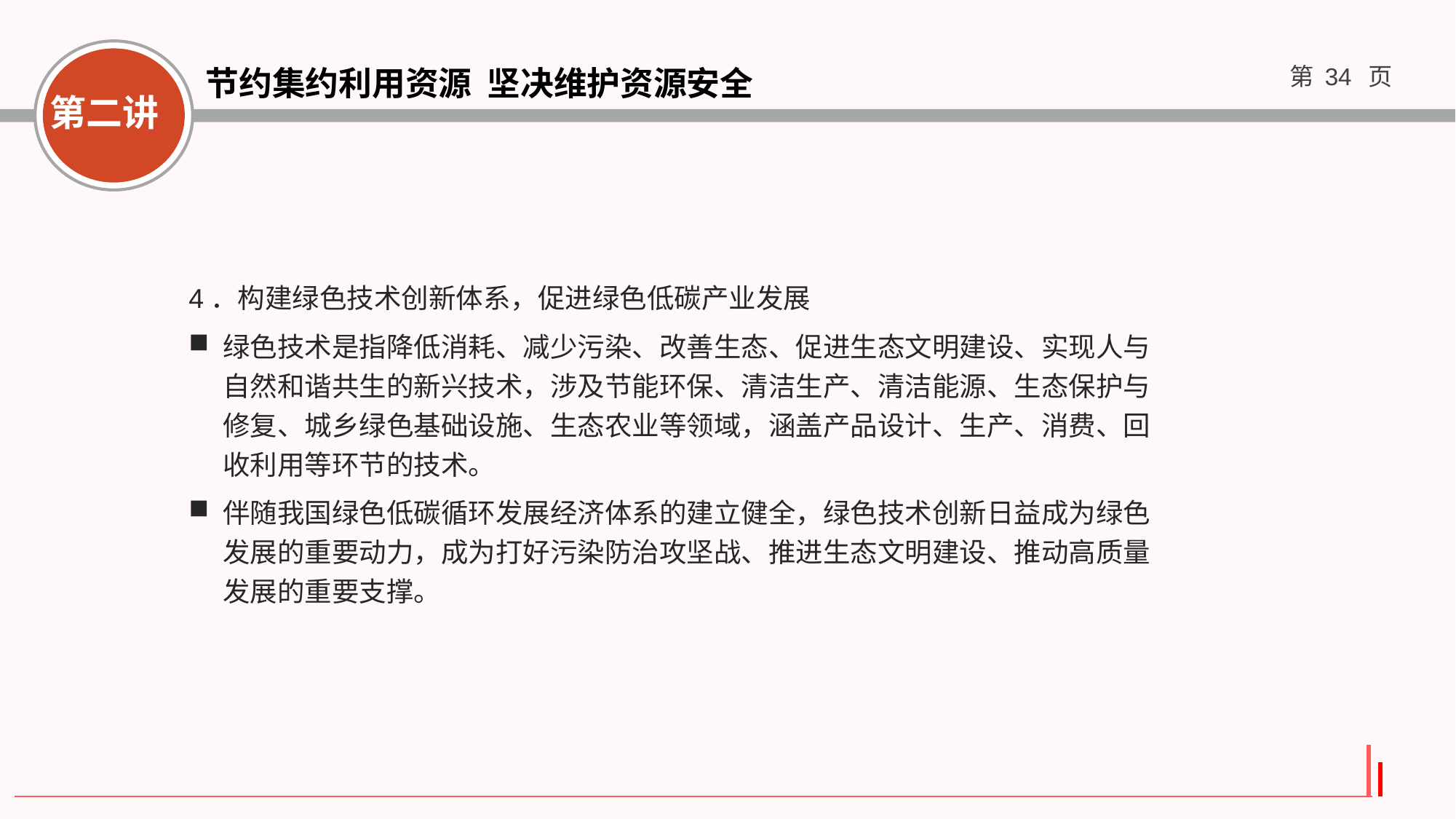

4．构建绿色技术创新体系，促进绿色低碳产业发展
绿色技术是指降低消耗、减少污染、改善生态、促进生态文明建设、实现人与自然和谐共生的新兴技术，涉及节能环保、清洁生产、清洁能源、生态保护与修复、城乡绿色基础设施、生态农业等领域，涵盖产品设计、生产、消费、回收利用等环节的技术。
伴随我国绿色低碳循环发展经济体系的建立健全，绿色技术创新日益成为绿色发展的重要动力，成为打好污染防治攻坚战、推进生态文明建设、推动高质量发展的重要支撑。